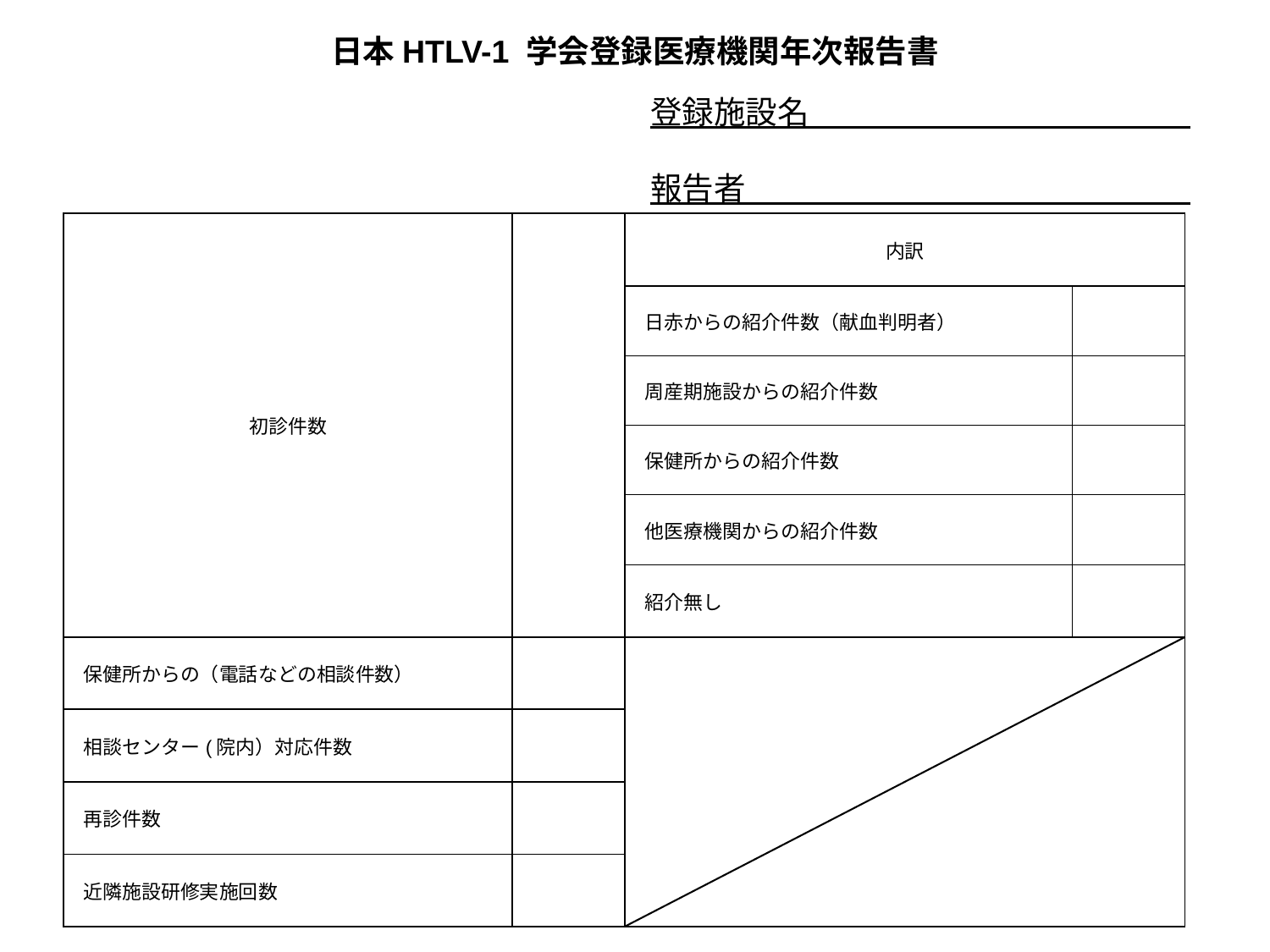

日本HTLV-1 学会登録医療機関年次報告書
登録施設名
報告者
| 初診件数 |  | 内訳 |  |
| --- | --- | --- | --- |
|  |  | 日赤からの紹介件数（献血判明者） |  |
|  |  | 周産期施設からの紹介件数 |  |
|  |  | 保健所からの紹介件数 |  |
|  |  | 他医療機関からの紹介件数 |  |
|  |  | 紹介無し |  |
| 保健所からの（電話などの相談件数） |  |  |  |
| 相談センター(院内）対応件数 |  |  |  |
| 再診件数 |  |  |  |
| 近隣施設研修実施回数 |  |  |  |